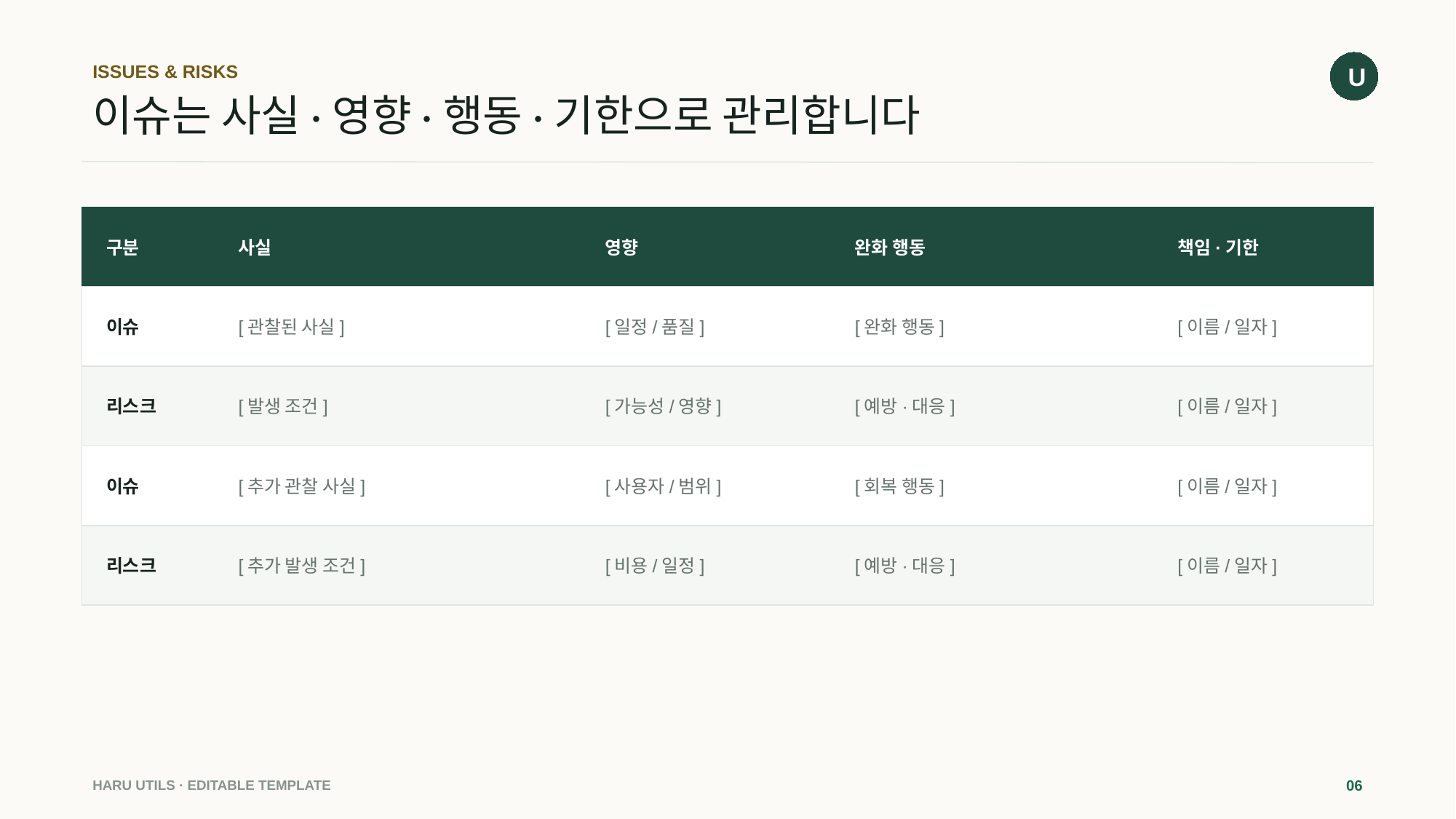

U
ISSUES & RISKS
# 이슈는 사실·영향·행동·기한으로 관리합니다

구분
사실
영향
완화 행동
책임·기한

이슈
[관찰된 사실]
[일정/품질]
[완화 행동]
[이름/일자]

리스크
[발생 조건]
[가능성/영향]
[예방·대응]
[이름/일자]

이슈
[추가 관찰 사실]
[사용자/범위]
[회복 행동]
[이름/일자]

리스크
[추가 발생 조건]
[비용/일정]
[예방·대응]
[이름/일자]
HARU UTILS · EDITABLE TEMPLATE
06